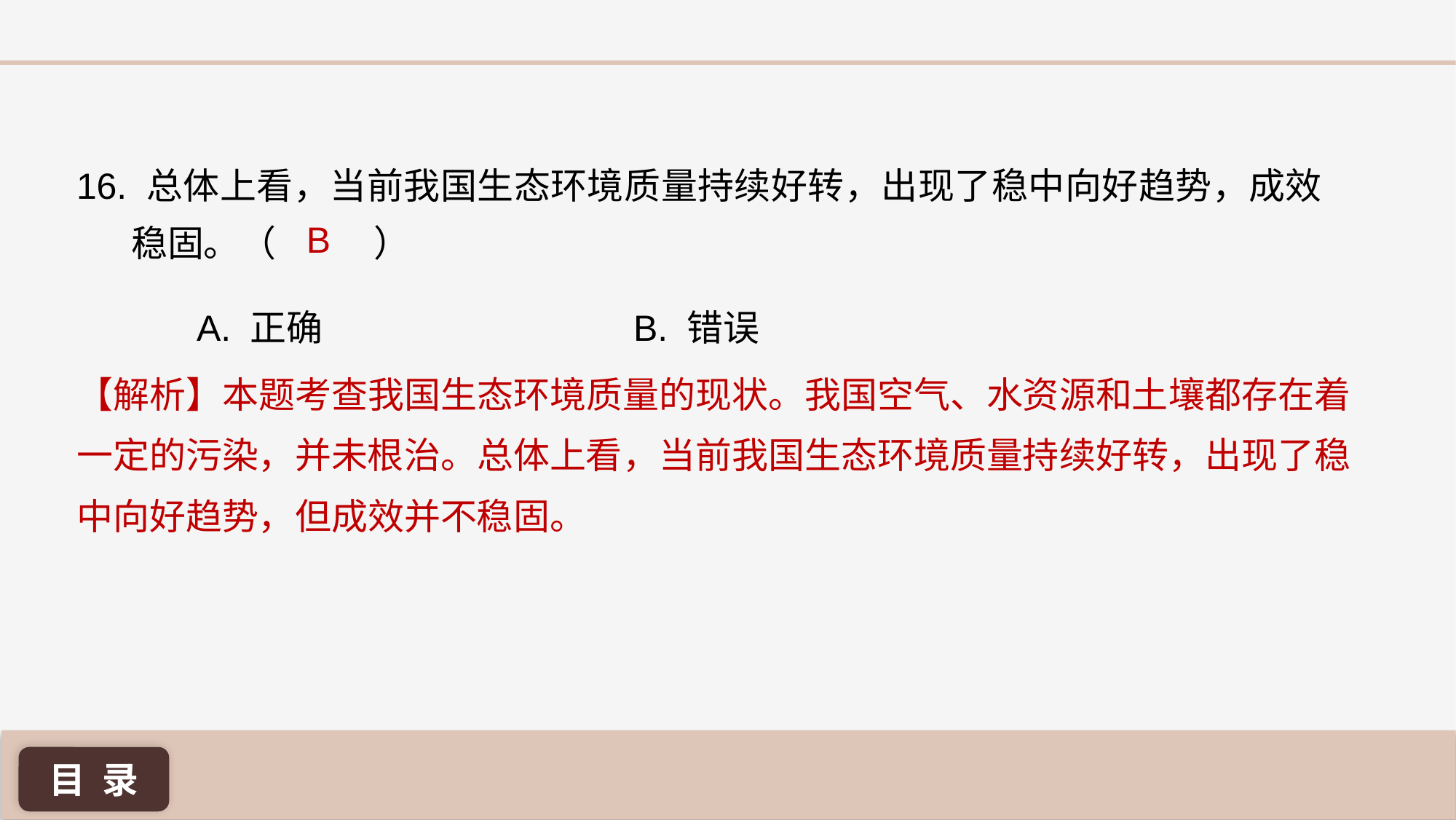

16. 总体上看，当前我国生态环境质量持续好转，出现了稳中向好趋势，成效稳固。（	   ）
B
A. 正确 			B. 错误
【解析】本题考查我国生态环境质量的现状。我国空气、水资源和土壤都存在着一定的污染，并未根治。总体上看，当前我国生态环境质量持续好转，出现了稳中向好趋势，但成效并不稳固。